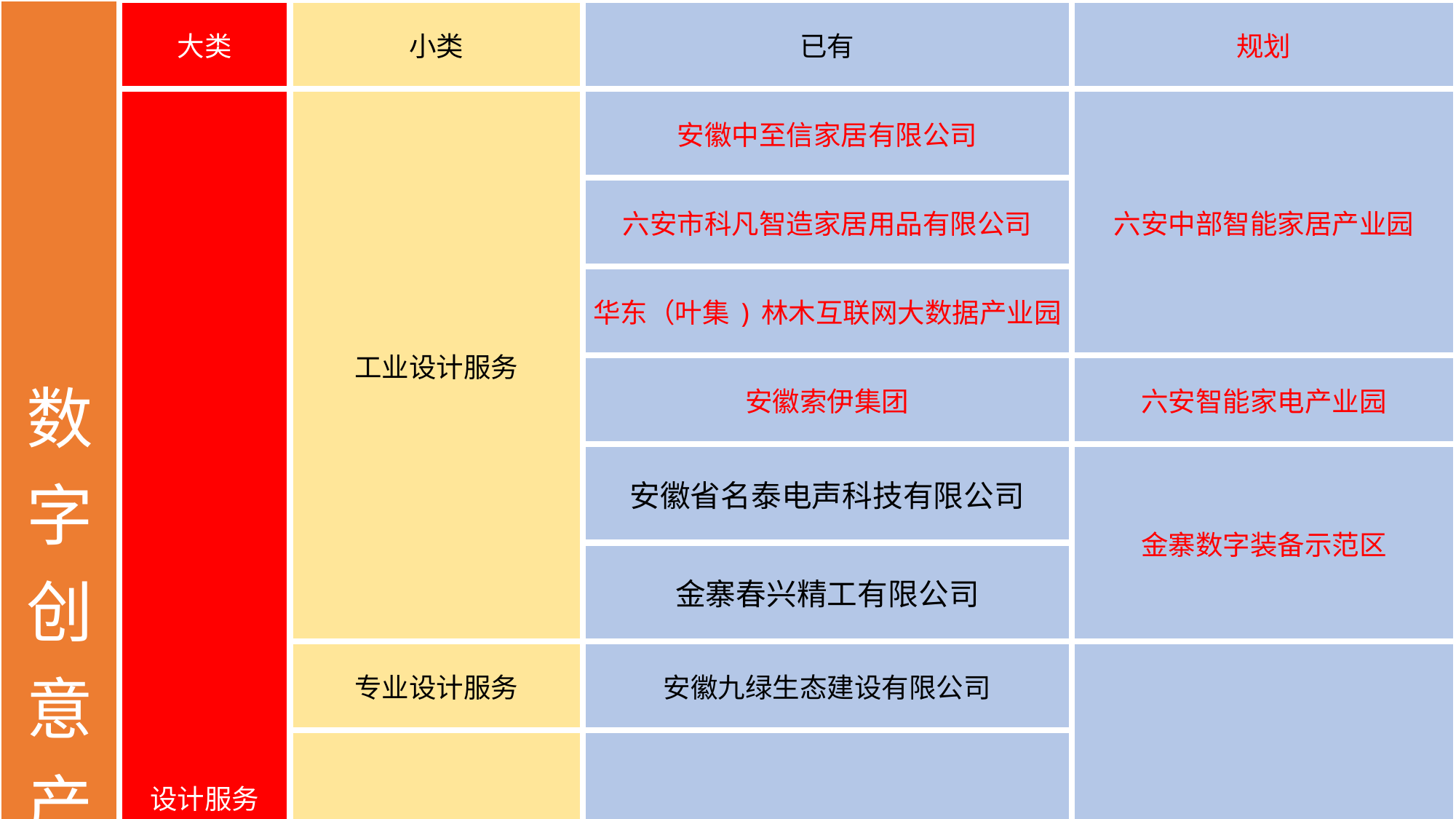

| 数字创意产业规划 | 大类 | 小类 | 已有 | 规划 |
| --- | --- | --- | --- | --- |
|  | 设计服务 | 工业设计服务 | 安徽中至信家居有限公司 | 六安中部智能家居产业园 |
|  |  |  | 六安市科凡智造家居用品有限公司 |  |
|  |  |  | 华东（叶集)林木互联网大数据产业园 |  |
|  |  |  | 安徽索伊集团 | 六安智能家电产业园 |
|  |  |  | 安徽省名泰电声科技有限公司 | 金寨数字装备示范区 |
|  |  |  | 金寨春兴精工有限公司 |  |
|  |  | 专业设计服务 | 安徽九绿生态建设有限公司 | 中国婚尚文旅创意产业集聚区 |
|  |  | 规划设计管理 | 六安市规划设计研究院有限公司 |  |